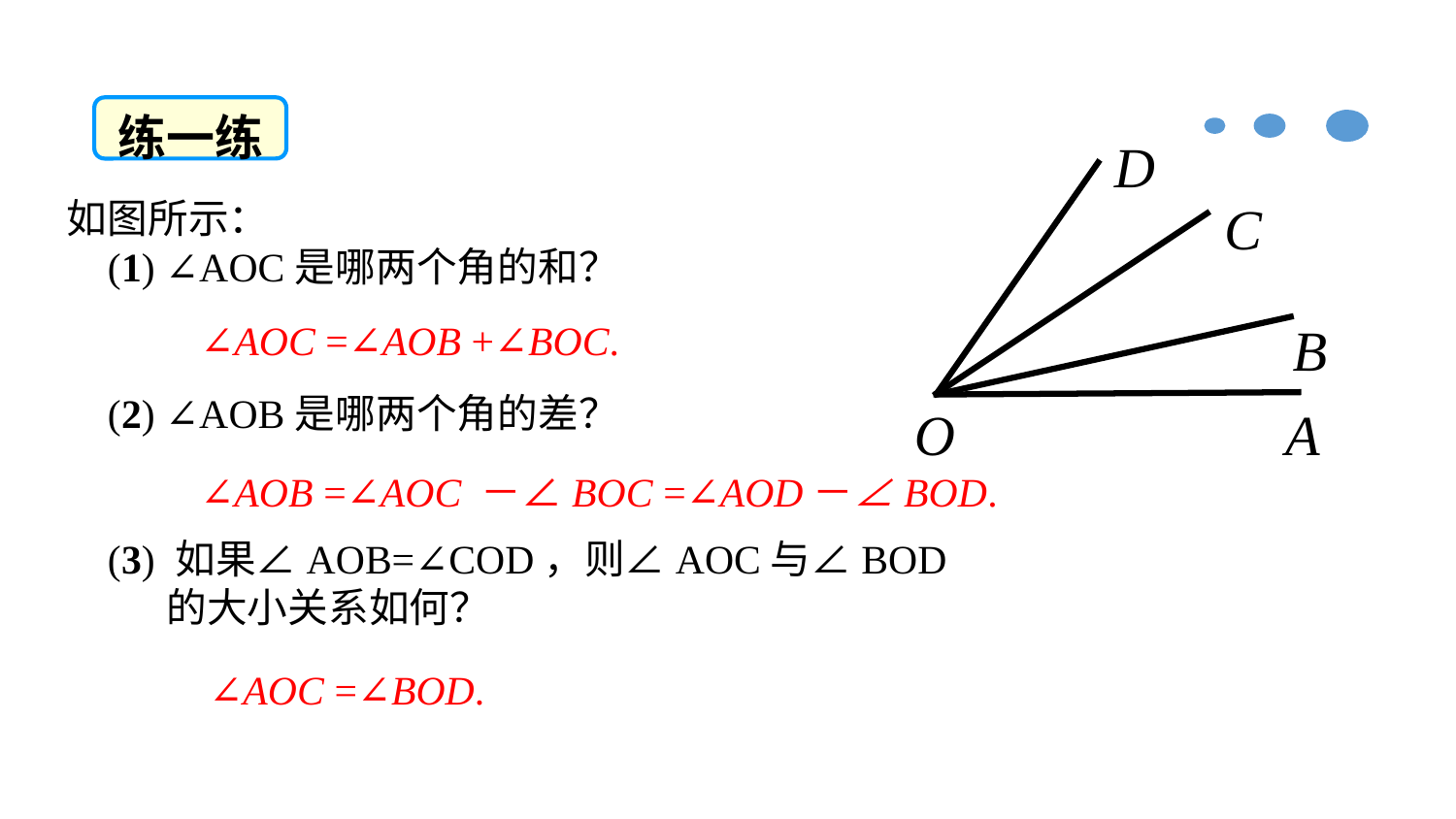

练一练
D
C
B
O
A
如图所示：
    (1) ∠AOC是哪两个角的和？

    (2) ∠AOB是哪两个角的差？

    (3) 如果∠AOB=∠COD，则∠AOC与∠BOD
          的大小关系如何？
∠AOC =∠AOB +∠BOC.
∠AOB =∠AOC －∠BOC =∠AOD－∠BOD.
∠AOC =∠BOD.